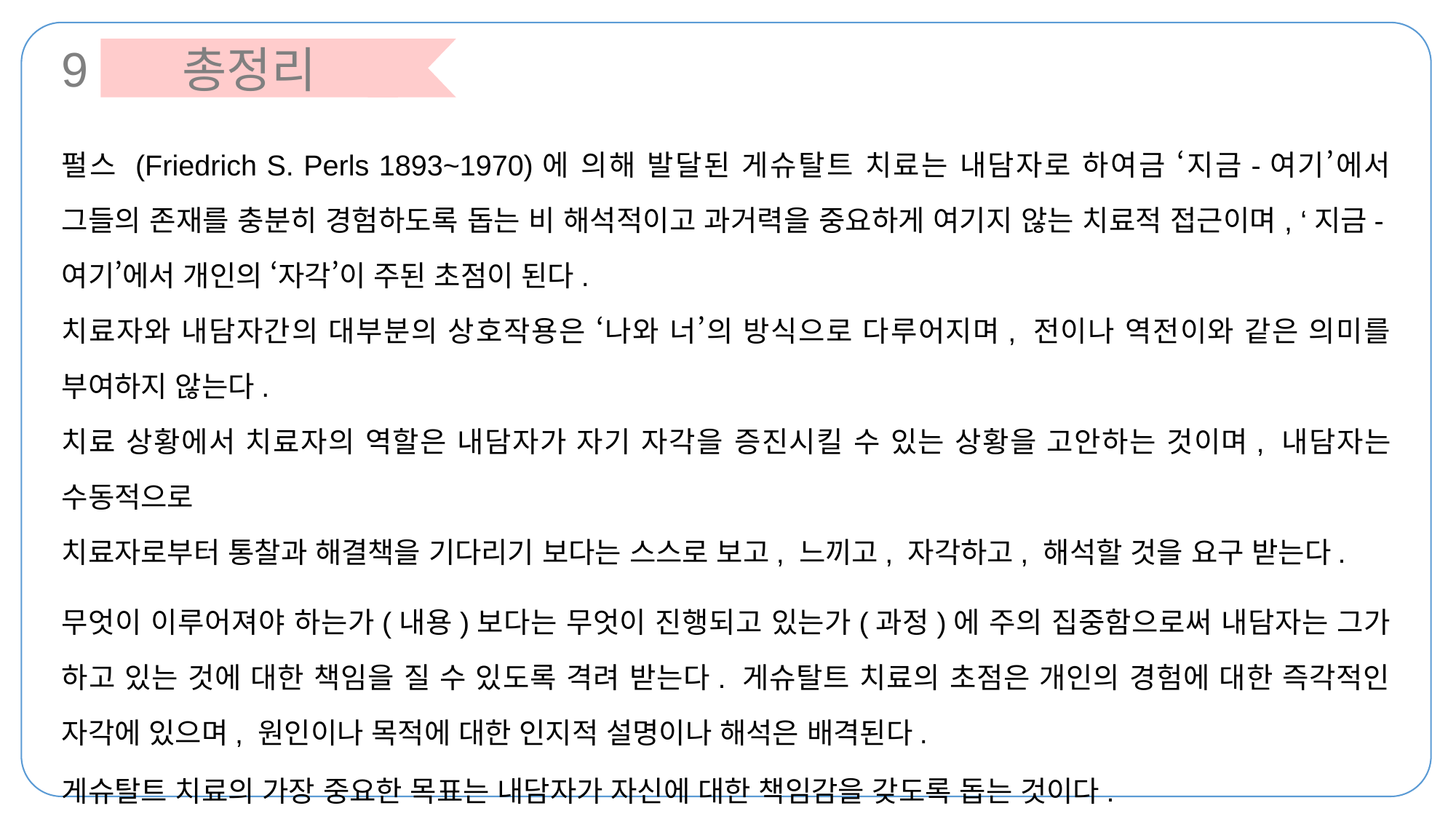

9
총정리

펄스 (Friedrich S. Perls 1893~1970)에 의해 발달된 게슈탈트 치료는 내담자로 하여금 ‘지금-여기’에서 그들의 존재를 충분히 경험하도록 돕는 비 해석적이고 과거력을 중요하게 여기지 않는 치료적 접근이며, ‘지금-여기’에서 개인의 ‘자각’이 주된 초점이 된다.
치료자와 내담자간의 대부분의 상호작용은 ‘나와 너’의 방식으로 다루어지며, 전이나 역전이와 같은 의미를 부여하지 않는다.
치료 상황에서 치료자의 역할은 내담자가 자기 자각을 증진시킬 수 있는 상황을 고안하는 것이며, 내담자는 수동적으로
치료자로부터 통찰과 해결책을 기다리기 보다는 스스로 보고, 느끼고, 자각하고, 해석할 것을 요구 받는다.

무엇이 이루어져야 하는가(내용)보다는 무엇이 진행되고 있는가(과정)에 주의 집중함으로써 내담자는 그가 하고 있는 것에 대한 책임을 질 수 있도록 격려 받는다. 게슈탈트 치료의 초점은 개인의 경험에 대한 즉각적인 자각에 있으며, 원인이나 목적에 대한 인지적 설명이나 해석은 배격된다.

게슈탈트 치료의 가장 중요한 목표는 내담자가 자신에 대한 책임감을 갖도록 돕는 것이다.